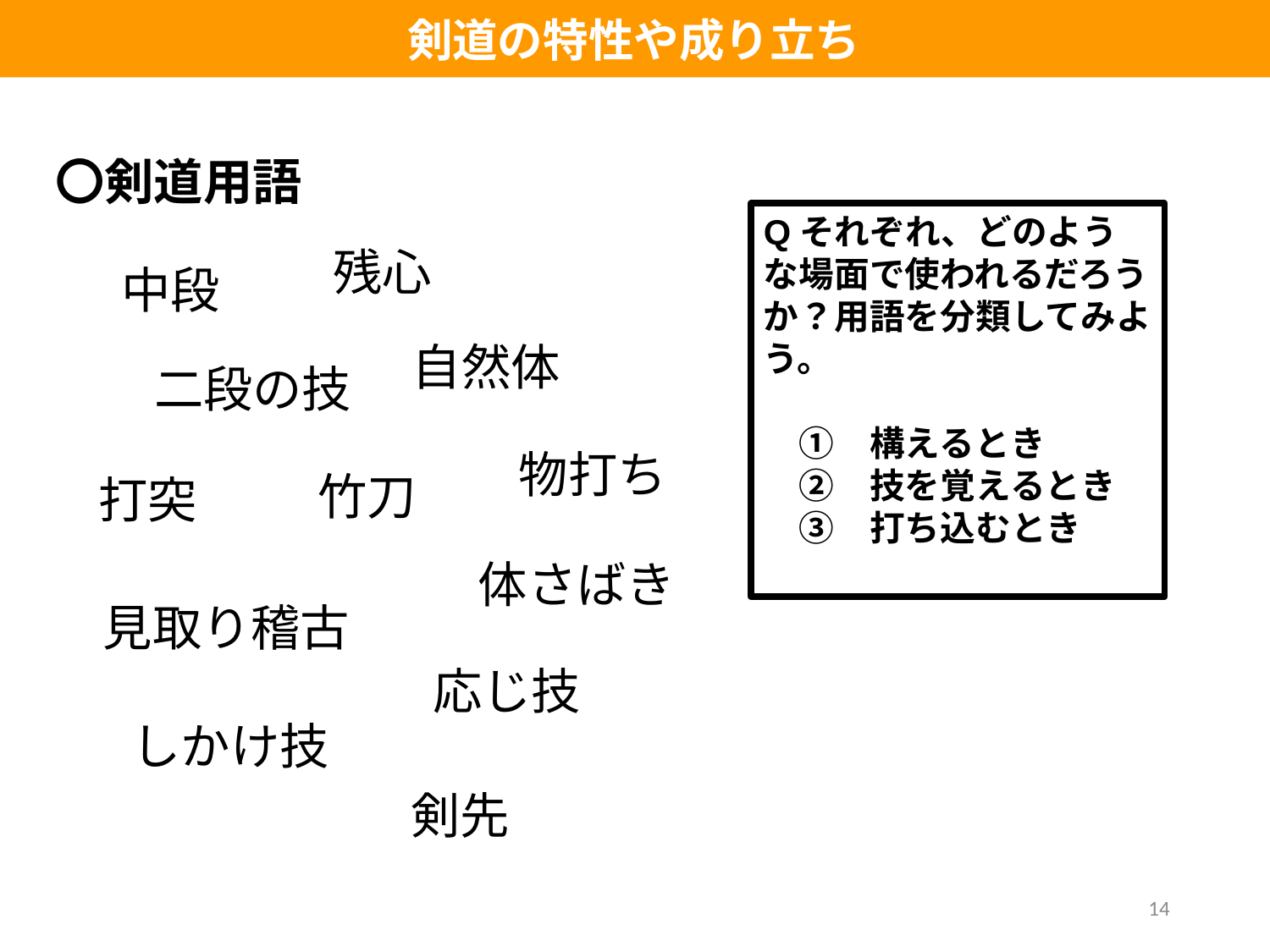

剣道の特性や成り立ち
〇剣道用語
Qそれぞれ、どのような場面で使われるだろうか？用語を分類してみよう。

　①　構えるとき
　②　技を覚えるとき
　③　打ち込むとき

残心
中段
自然体
二段の技
物打ち
竹刀
打突
体さばき
見取り稽古
応じ技
しかけ技
剣先
14